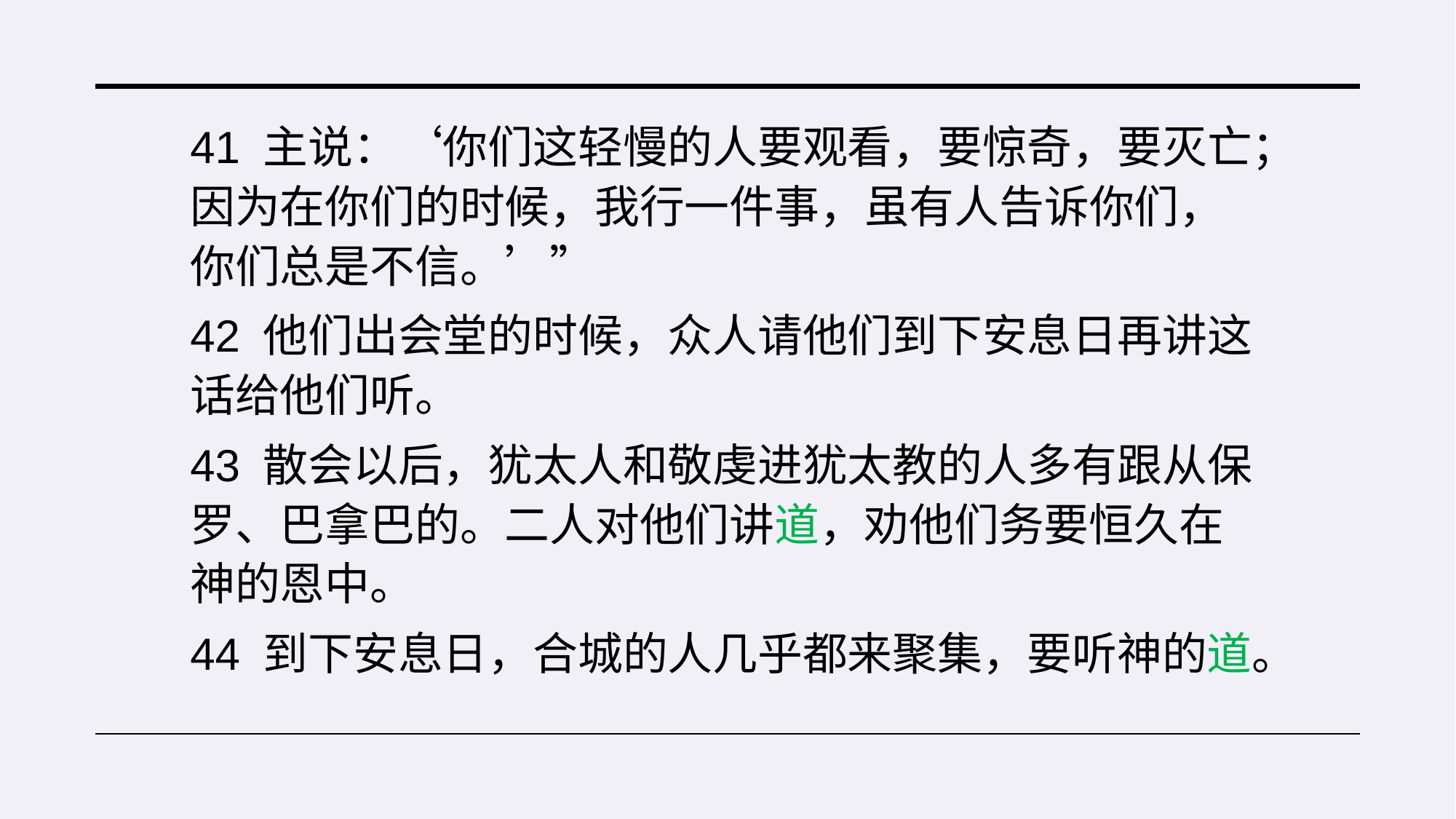

41 主说：‘你们这轻慢的人要观看，要惊奇，要灭亡；因为在你们的时候，我行一件事，虽有人告诉你们，你们总是不信。’”
42 他们出会堂的时候，众人请他们到下安息日再讲这话给他们听。
43 散会以后，犹太人和敬虔进犹太教的人多有跟从保罗、巴拿巴的。二人对他们讲道，劝他们务要恒久在神的恩中。
44 到下安息日，合城的人几乎都来聚集，要听神的道。